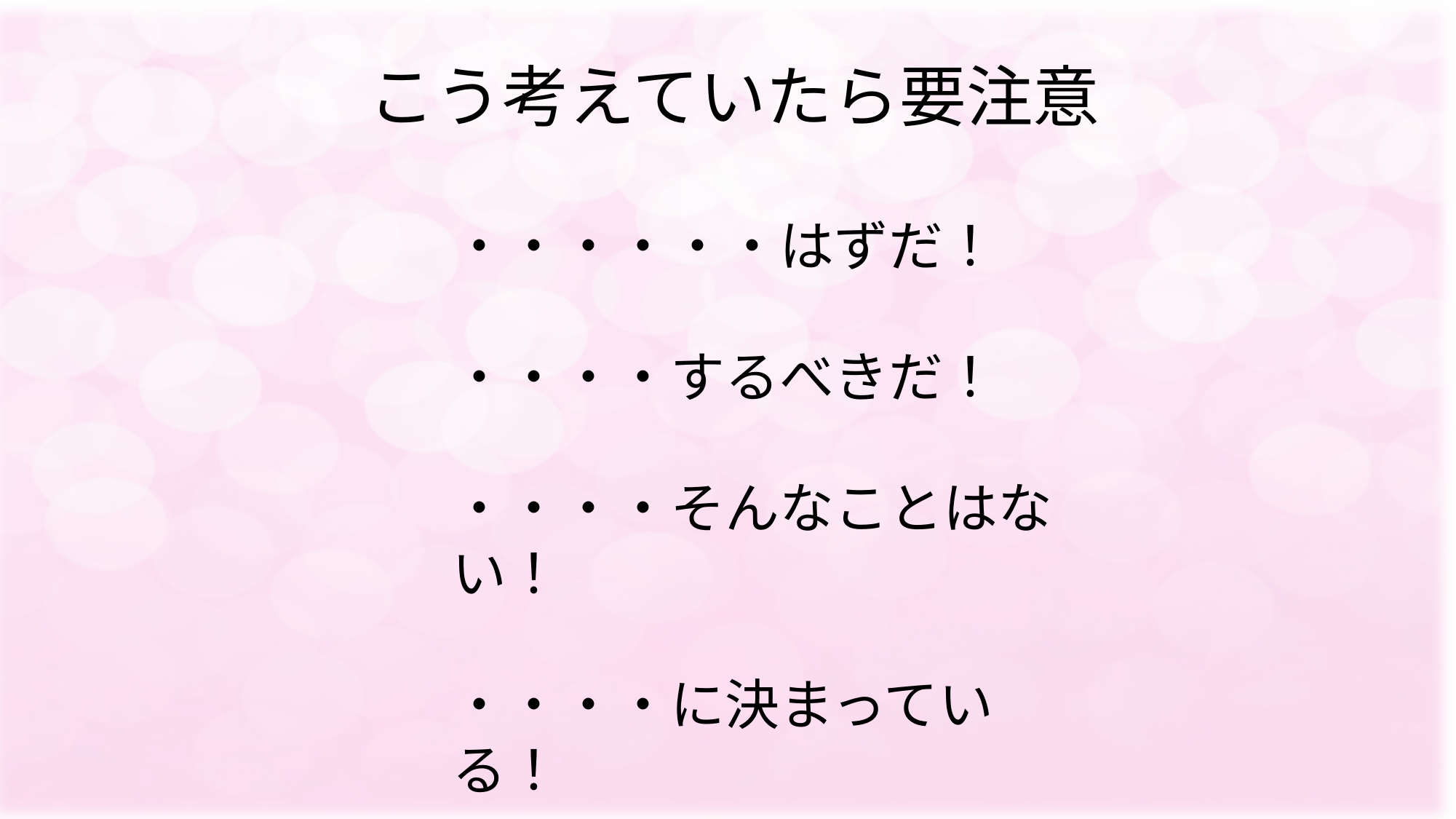

こう考えていたら要注意
・・・・・・はずだ！

・・・・するべきだ！

・・・・そんなことはない！

・・・・に決まっている！